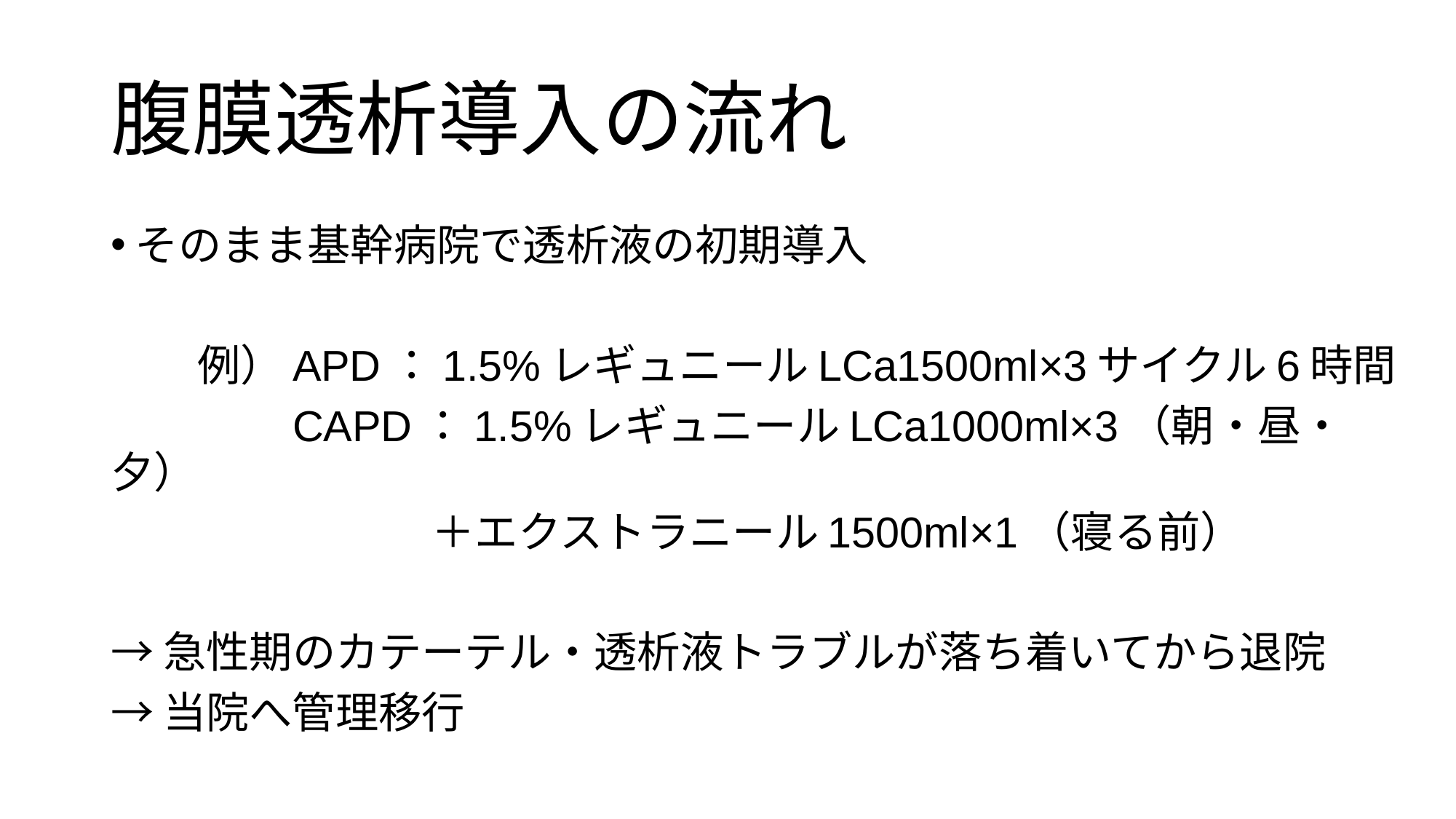

# 腹膜透析導入の流れ
そのまま基幹病院で透析液の初期導入

　　例）APD：1.5%レギュニールLCa1500ml×3サイクル6時間
　　　　CAPD：1.5%レギュニールLCa1000ml×3（朝・昼・夕）
　　　　　　　  ＋エクストラニール1500ml×1（寝る前）

→急性期のカテーテル・透析液トラブルが落ち着いてから退院
→当院へ管理移行